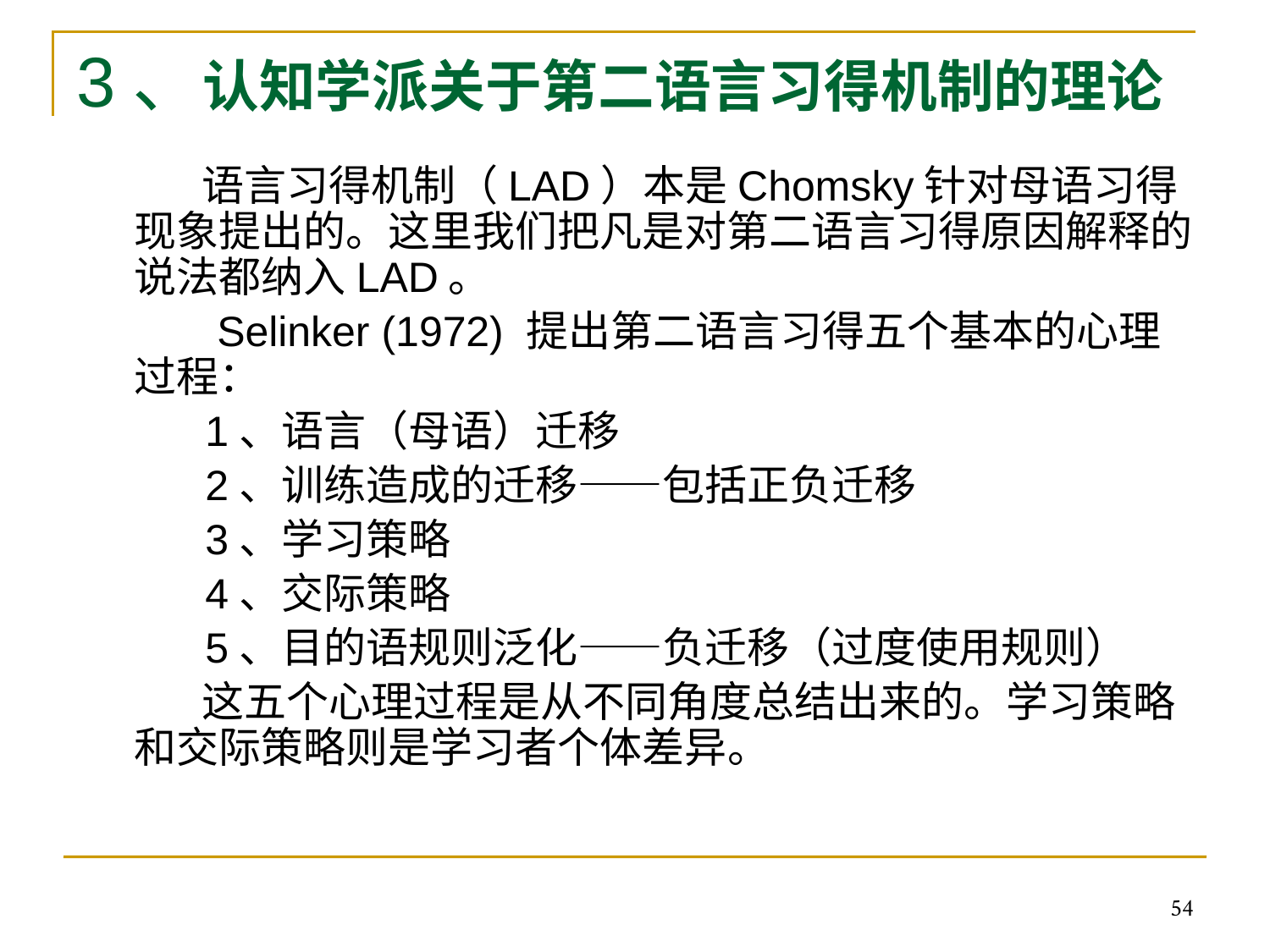

# 3、认知学派关于第二语言习得机制的理论
           语言习得机制（LAD）本是Chomsky针对母语习得现象提出的。这里我们把凡是对第二语言习得原因解释的说法都纳入LAD。
           Selinker (1972) 提出第二语言习得五个基本的心理过程：
          1、语言（母语）迁移
          2、训练造成的迁移——包括正负迁移
          3、学习策略
          4、交际策略
          5、目的语规则泛化——负迁移（过度使用规则）
           这五个心理过程是从不同角度总结出来的。学习策略和交际策略则是学习者个体差异。

54